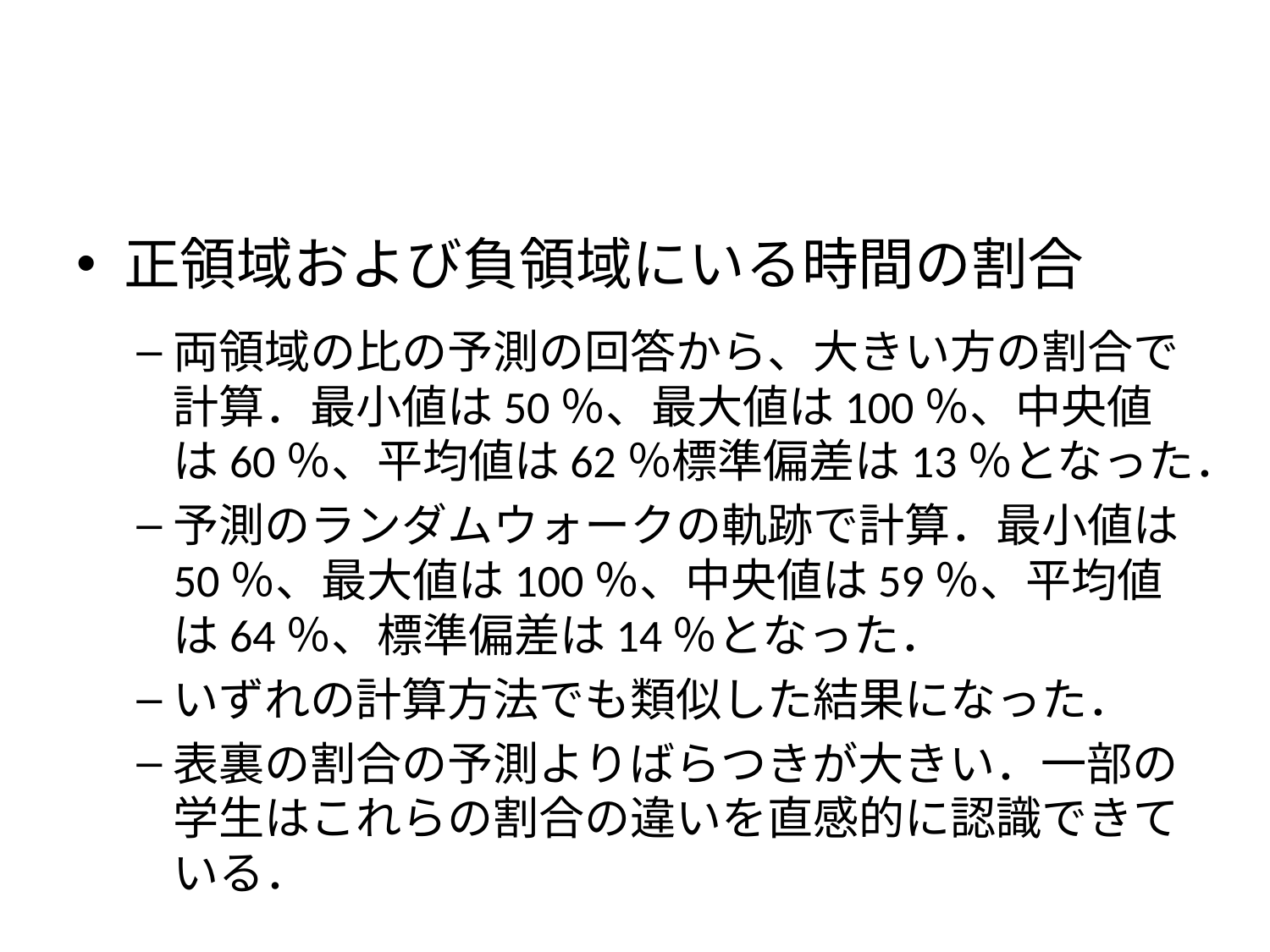

#
正領域および負領域にいる時間の割合
両領域の比の予測の回答から、大きい方の割合で計算．最小値は50％、最大値は100％、中央値は60％、平均値は62％標準偏差は13％となった．
予測のランダムウォークの軌跡で計算．最小値は50％、最大値は100％、中央値は59％、平均値は64％、標準偏差は14％となった．
いずれの計算方法でも類似した結果になった．
表裏の割合の予測よりばらつきが大きい．一部の学生はこれらの割合の違いを直感的に認識できている．